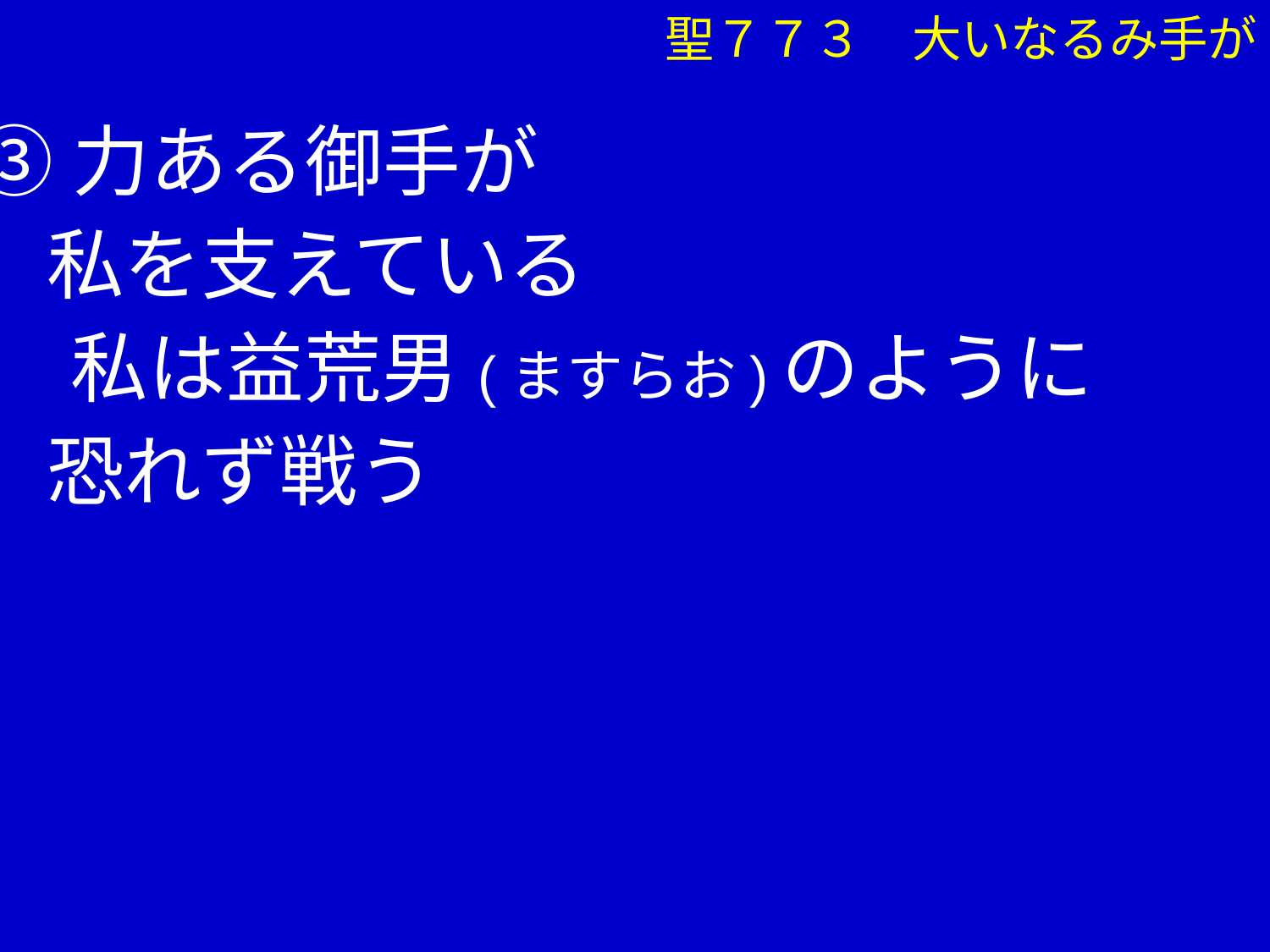

聖７７３　大いなるみ手が
③力ある御手が
   私を支えている
　 私は益荒男(ますらお)のように
   恐れず戦う